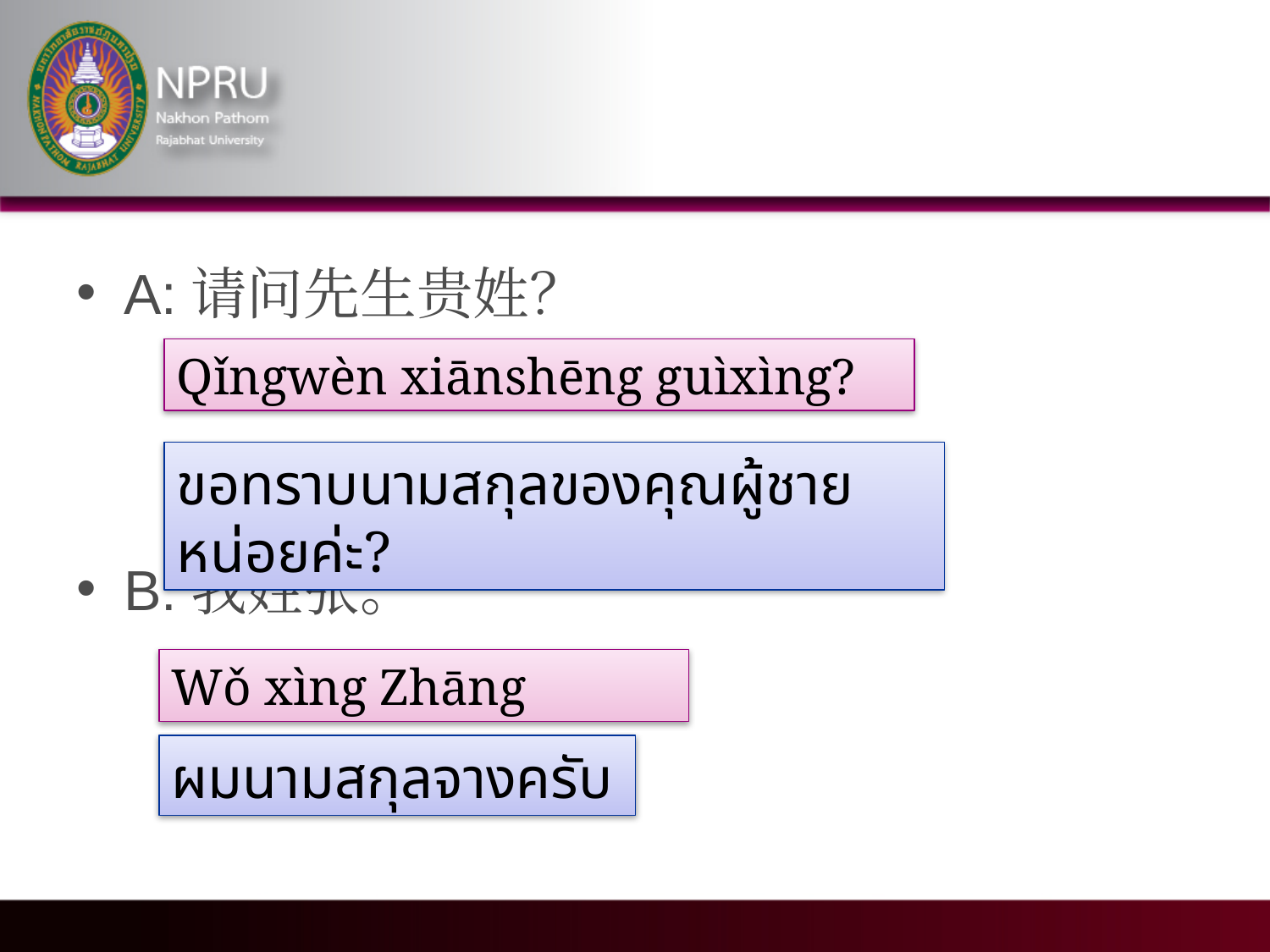

#
A:请问先生贵姓？

B:我姓张。

Qǐngwèn xiānshēng guìxìng?
ขอทราบนามสกุลของคุณผู้ชายหน่อยค่ะ?
Wǒ xìng Zhāng
ผมนามสกุลจางครับ